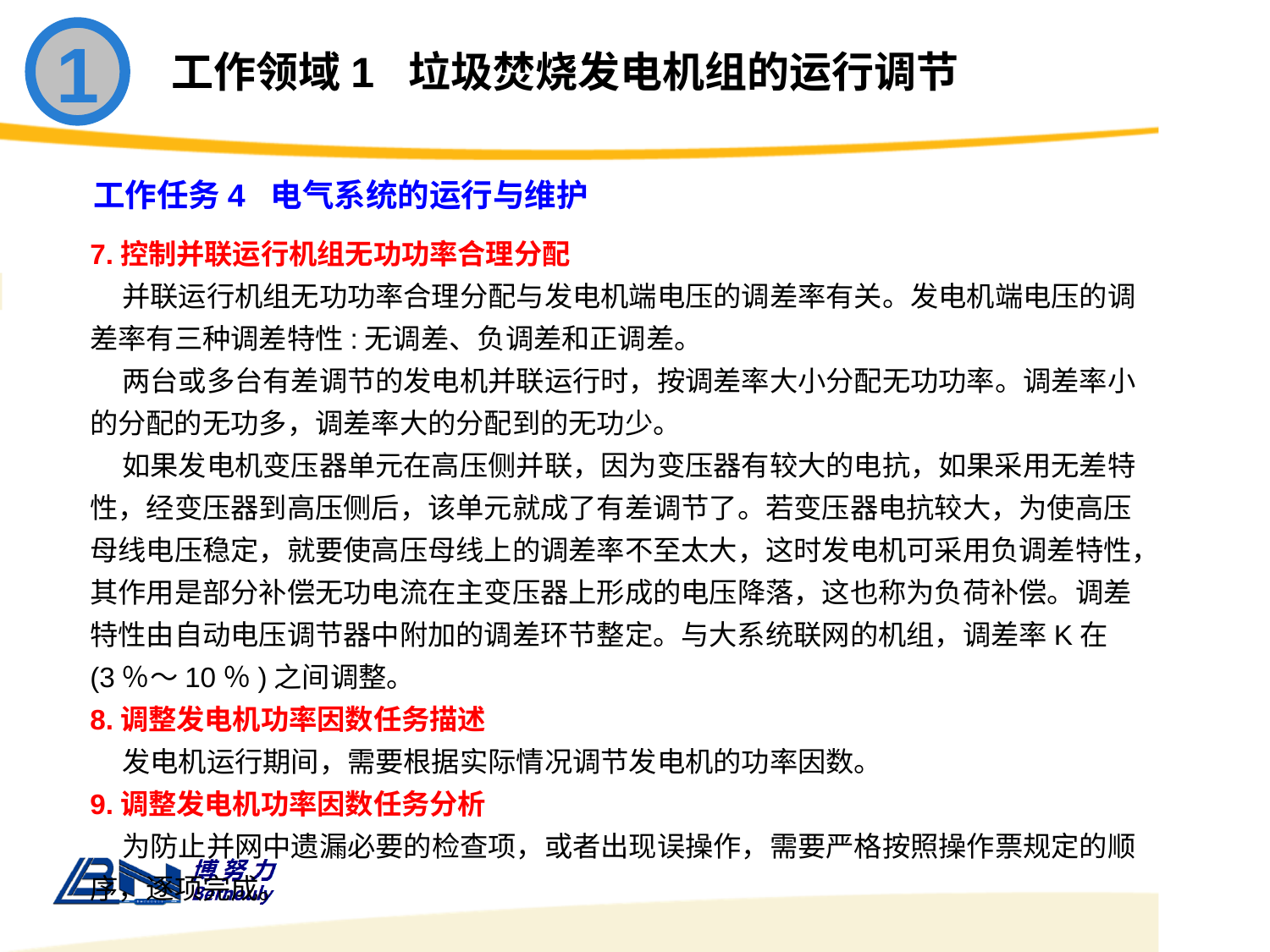

1
工作领域1  垃圾焚烧发电机组的运行调节
工作任务4  电气系统的运行与维护
7.控制并联运行机组无功功率合理分配
    并联运行机组无功功率合理分配与发电机端电压的调差率有关。发电机端电压的调差率有三种调差特性:无调差、负调差和正调差。
    两台或多台有差调节的发电机并联运行时，按调差率大小分配无功功率。调差率小的分配的无功多，调差率大的分配到的无功少。
    如果发电机变压器单元在高压侧并联，因为变压器有较大的电抗，如果采用无差特性，经变压器到高压侧后，该单元就成了有差调节了。若变压器电抗较大，为使高压母线电压稳定，就要使高压母线上的调差率不至太大，这时发电机可采用负调差特性，其作用是部分补偿无功电流在主变压器上形成的电压降落，这也称为负荷补偿。调差特性由自动电压调节器中附加的调差环节整定。与大系统联网的机组，调差率K在(3％～10％)之间调整。
8.调整发电机功率因数任务描述
    发电机运行期间，需要根据实际情况调节发电机的功率因数。
9.调整发电机功率因数任务分析
    为防止并网中遗漏必要的检查项，或者出现误操作，需要严格按照操作票规定的顺序，逐项完成。